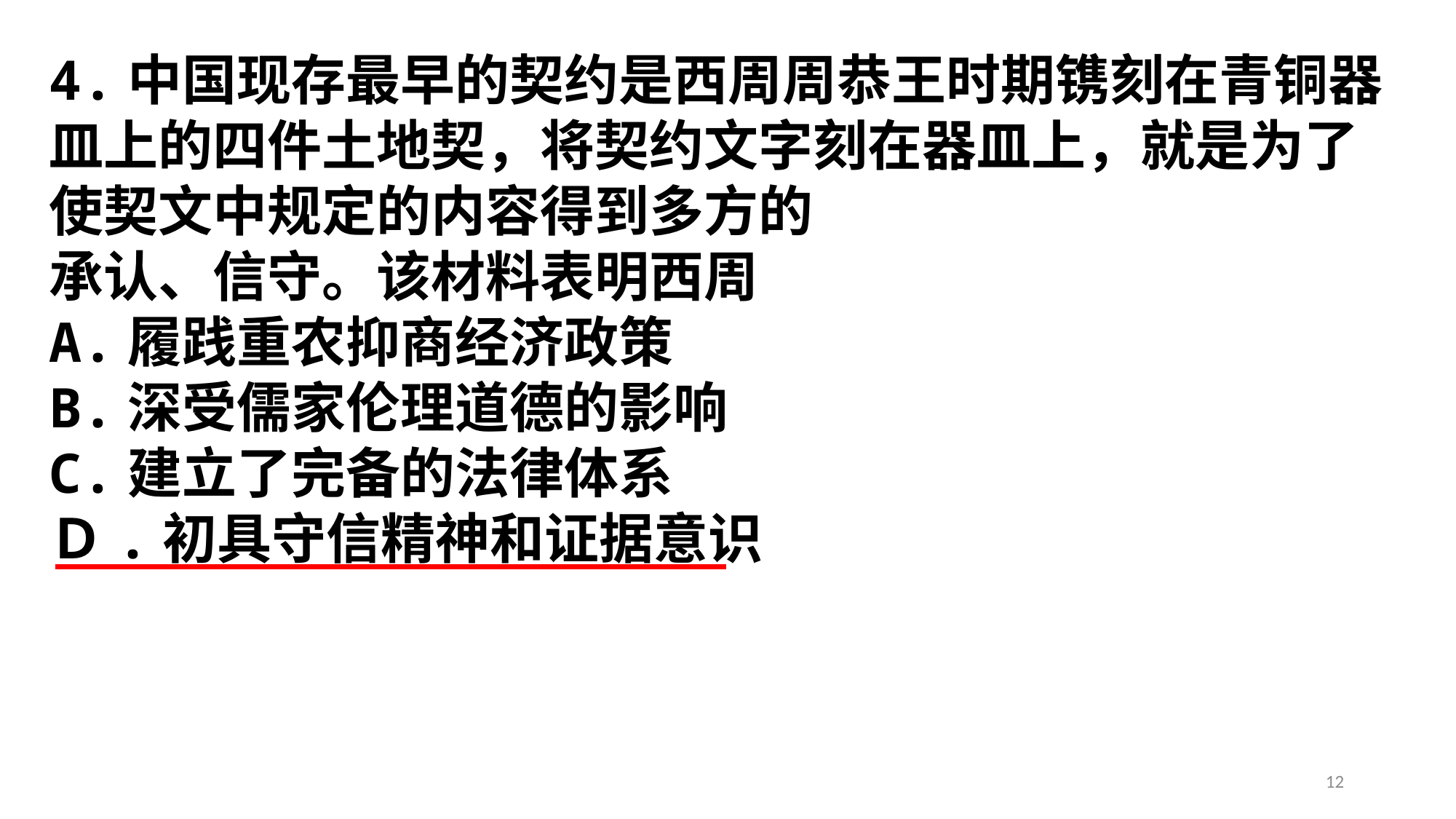

4.中国现存最早的契约是西周周恭王时期镌刻在青铜器皿上的四件土地契，将契约文字刻在器皿上，就是为了使契文中规定的内容得到多方的
承认、信守。该材料表明西周
A.履践重农抑商经济政策
B.深受儒家伦理道德的影响
C.建立了完备的法律体系
Ｄ.初具守信精神和证据意识
12